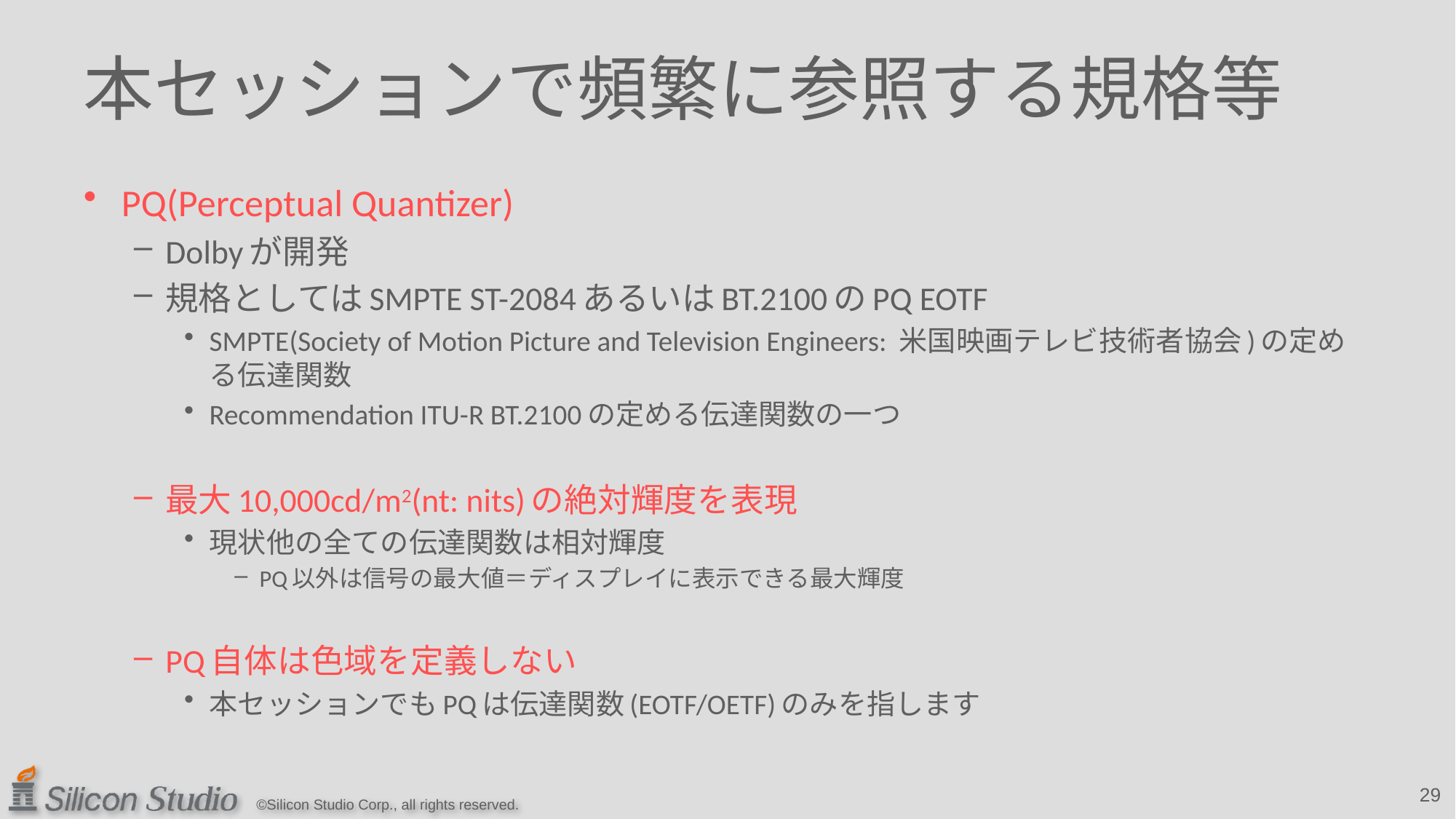

# 本セッションで頻繁に参照する規格等
PQ(Perceptual Quantizer)
Dolbyが開発
規格としてはSMPTE ST-2084あるいはBT.2100のPQ EOTF
SMPTE(Society of Motion Picture and Television Engineers: 米国映画テレビ技術者協会)の定める伝達関数
Recommendation ITU-R BT.2100の定める伝達関数の一つ

最大10,000cd/m2(nt: nits)の絶対輝度を表現
現状他の全ての伝達関数は相対輝度
PQ以外は信号の最大値＝ディスプレイに表示できる最大輝度

PQ自体は色域を定義しない
本セッションでもPQは伝達関数(EOTF/OETF)のみを指します
29